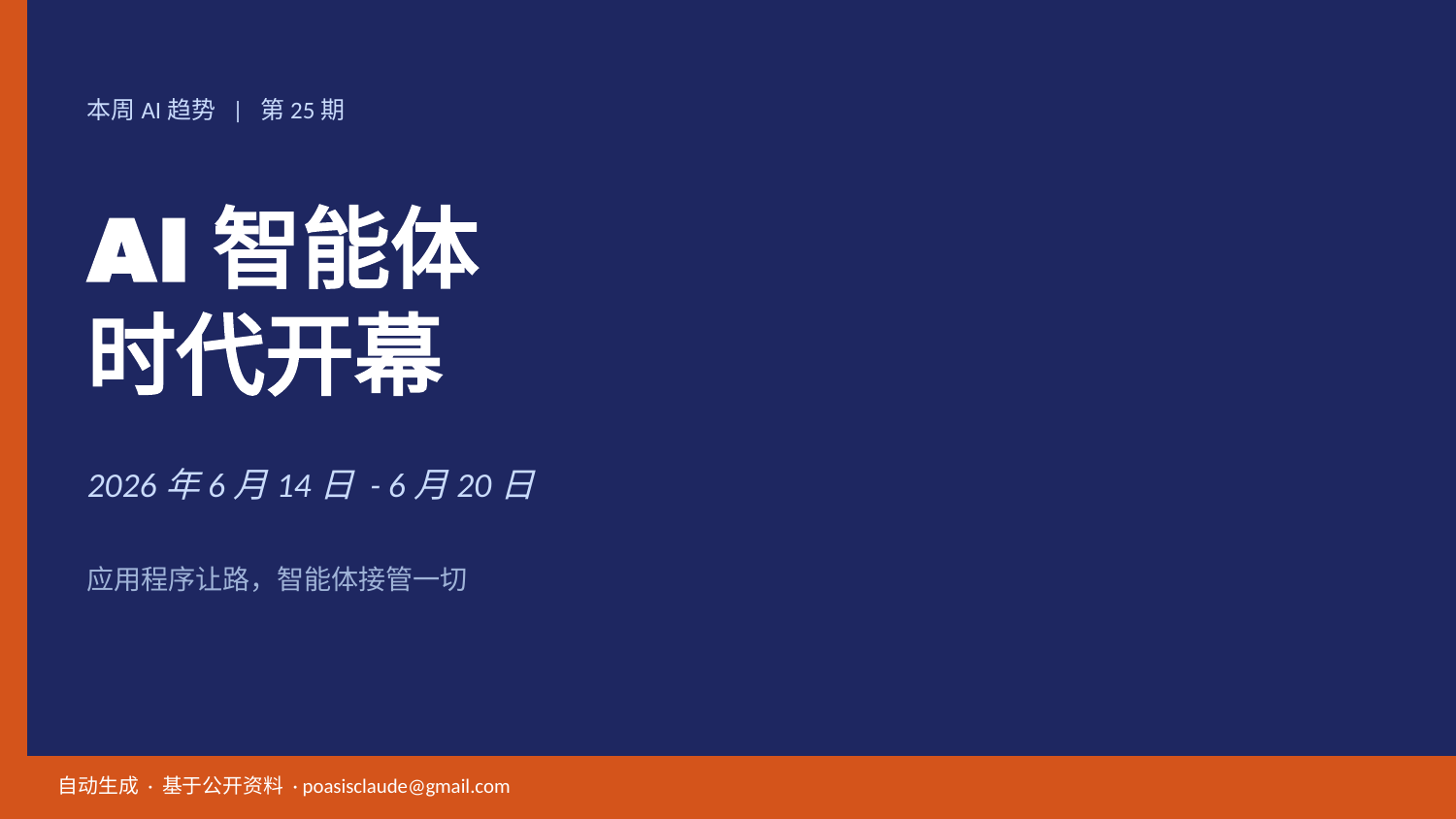

本周AI趋势  |  第25期
AI智能体
时代开幕
2026年6月14日 - 6月20日
应用程序让路，智能体接管一切

自动生成 · 基于公开资料 · poasisclaude@gmail.com